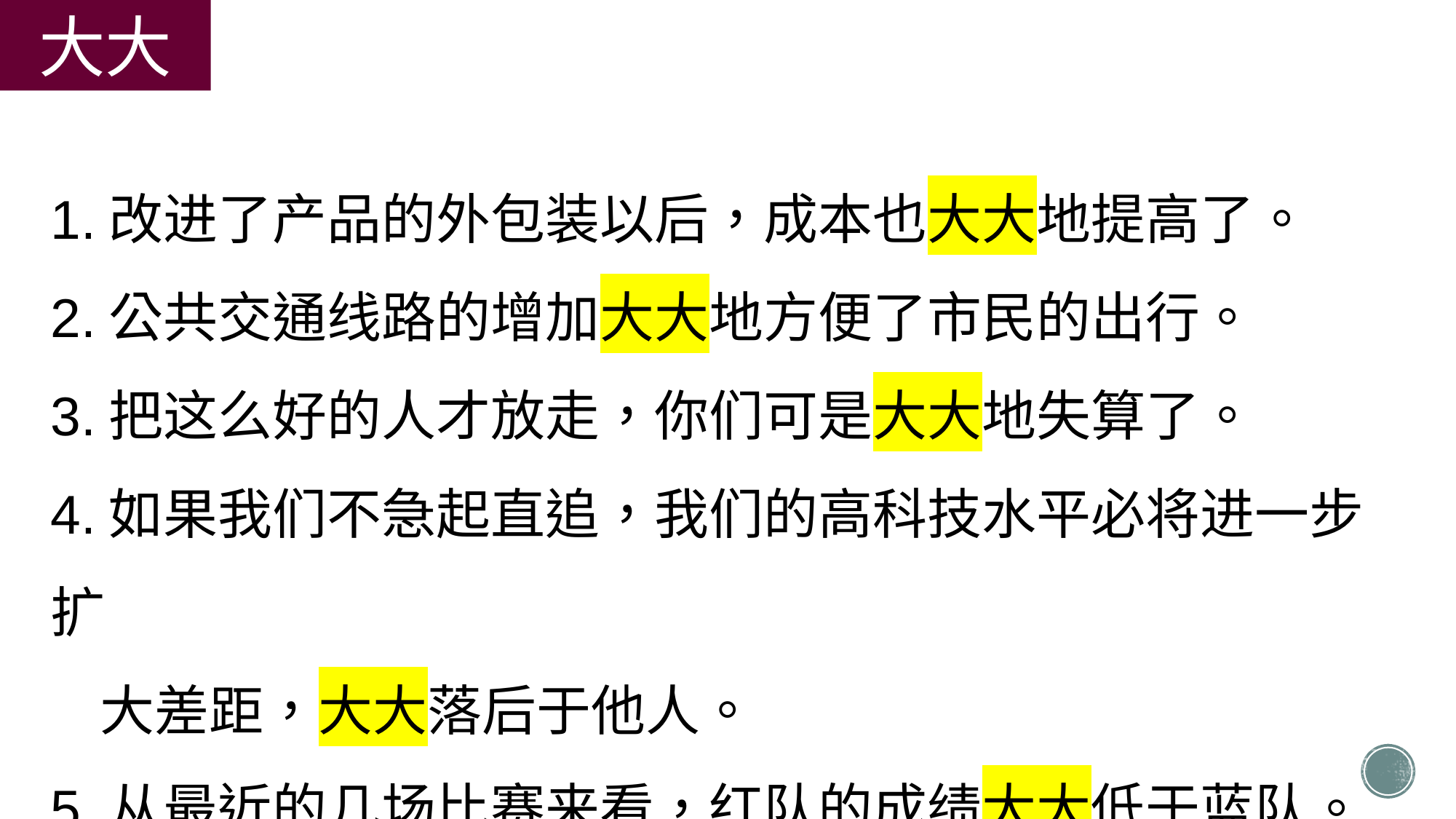

大大
1.改进了产品的外包装以后，成本也大大地提高了。
2.公共交通线路的增加大大地方便了市民的出行。
3.把这么好的人才放走，你们可是大大地失算了。
4.如果我们不急起直追，我们的高科技水平必将进一步扩
   大差距，大大落后于他人。
5.从最近的几场比赛来看，红队的成绩大大低于蓝队。